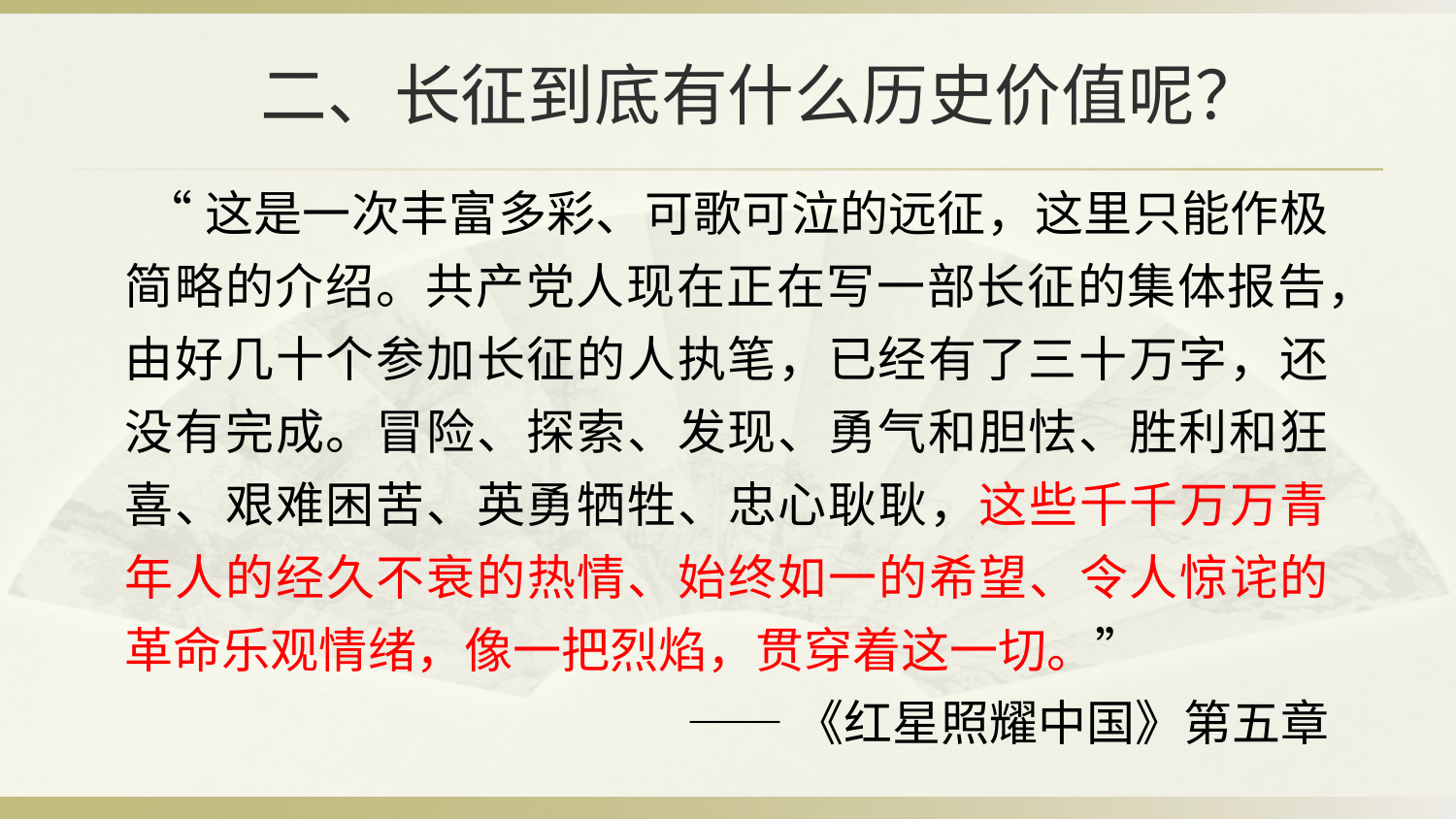

# 二、长征到底有什么历史价值呢？
  “这是一次丰富多彩、可歌可泣的远征，这里只能作极简略的介绍。共产党人现在正在写一部长征的集体报告，由好几十个参加长征的人执笔，已经有了三十万字，还没有完成。冒险、探索、发现、勇气和胆怯、胜利和狂喜、艰难困苦、英勇牺牲、忠心耿耿，这些千千万万青年人的经久不衰的热情、始终如一的希望、令人惊诧的革命乐观情绪，像一把烈焰，贯穿着这一切。”
——《红星照耀中国》第五章